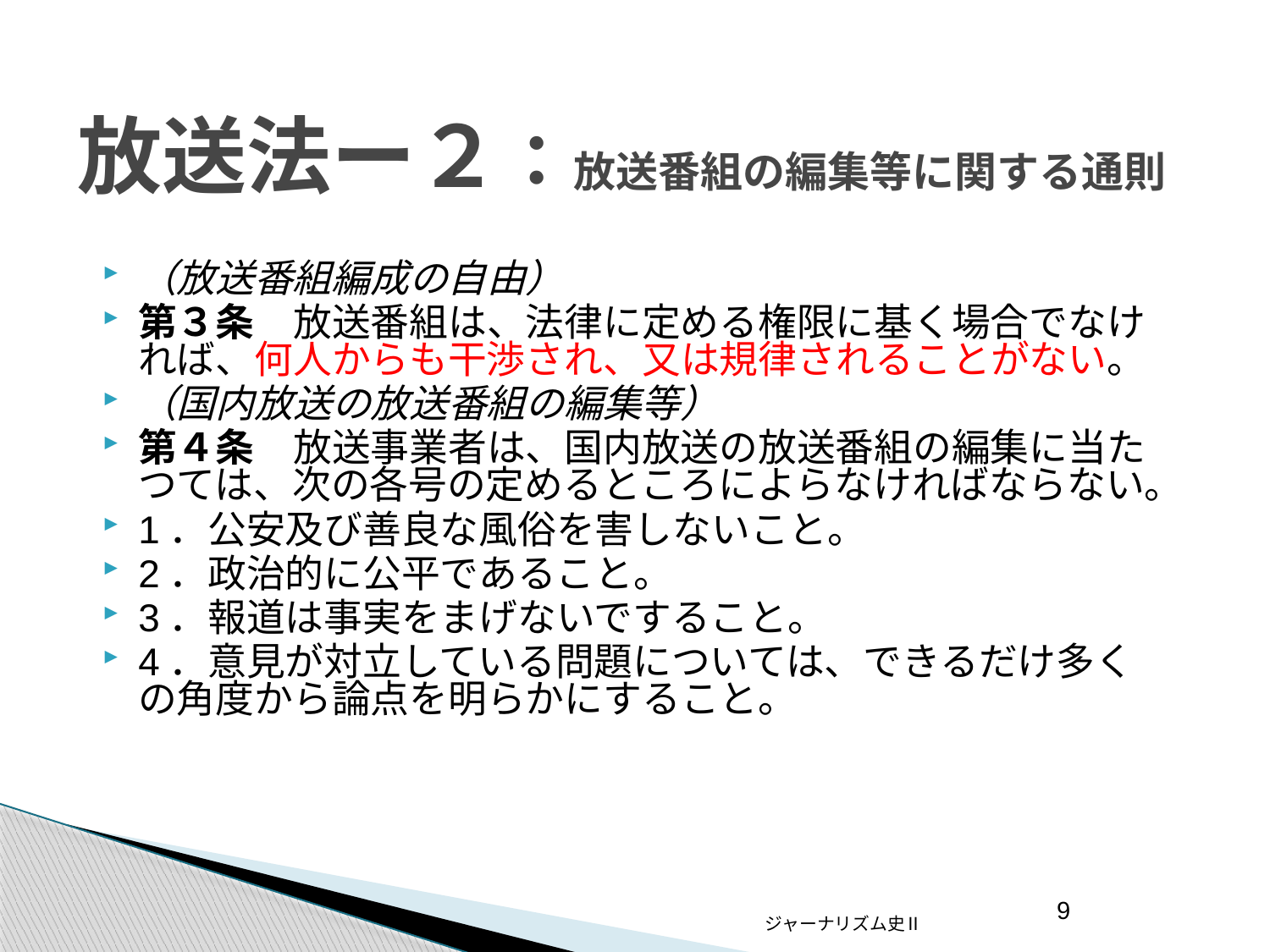

放送法ー２：放送番組の編集等に関する通則
（放送番組編成の自由）
第３条　放送番組は、法律に定める権限に基く場合でなければ、何人からも干渉され、又は規律されることがない。
（国内放送の放送番組の編集等）
第４条　放送事業者は、国内放送の放送番組の編集に当たつては、次の各号の定めるところによらなければならない。
1．公安及び善良な風俗を害しないこと。
2．政治的に公平であること。
3．報道は事実をまげないですること。
4．意見が対立している問題については、できるだけ多くの角度から論点を明らかにすること。
9
ジャーナリズム史Ⅱ